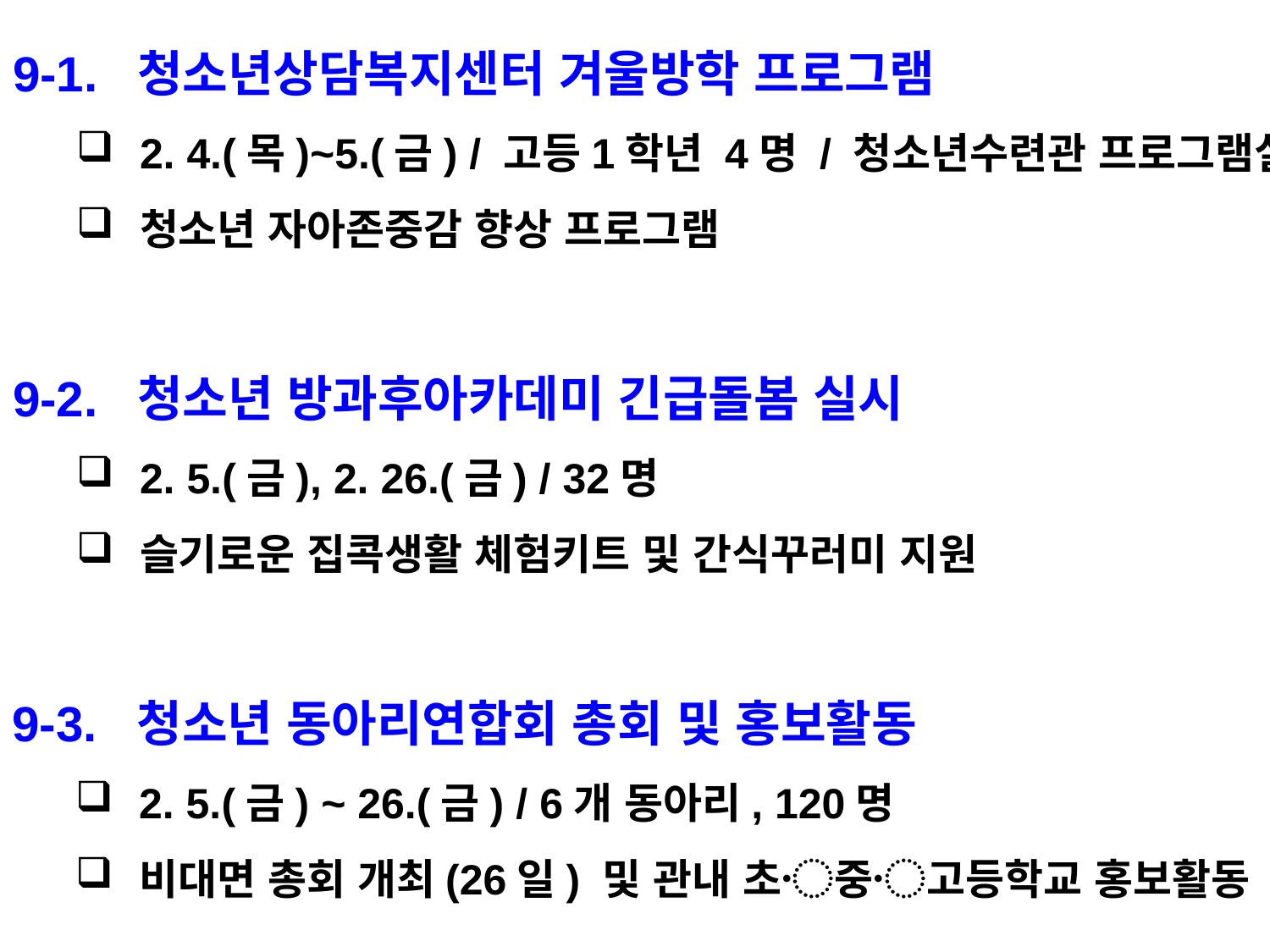

9-1.  청소년상담복지센터 겨울방학 프로그램
2. 4.(목)~5.(금) / 고등1학년 4명 / 청소년수련관 프로그램실
청소년 자아존중감 향상 프로그램

9-2.  청소년 방과후아카데미 긴급돌봄 실시
2. 5.(금), 2. 26.(금) / 32명
슬기로운 집콕생활 체험키트 및 간식꾸러미 지원

9-3.  청소년 동아리연합회 총회 및 홍보활동
2. 5.(금) ~ 26.(금) / 6개 동아리, 120명
비대면 총회 개최(26일) 및 관내 초〮중〮고등학교 홍보활동